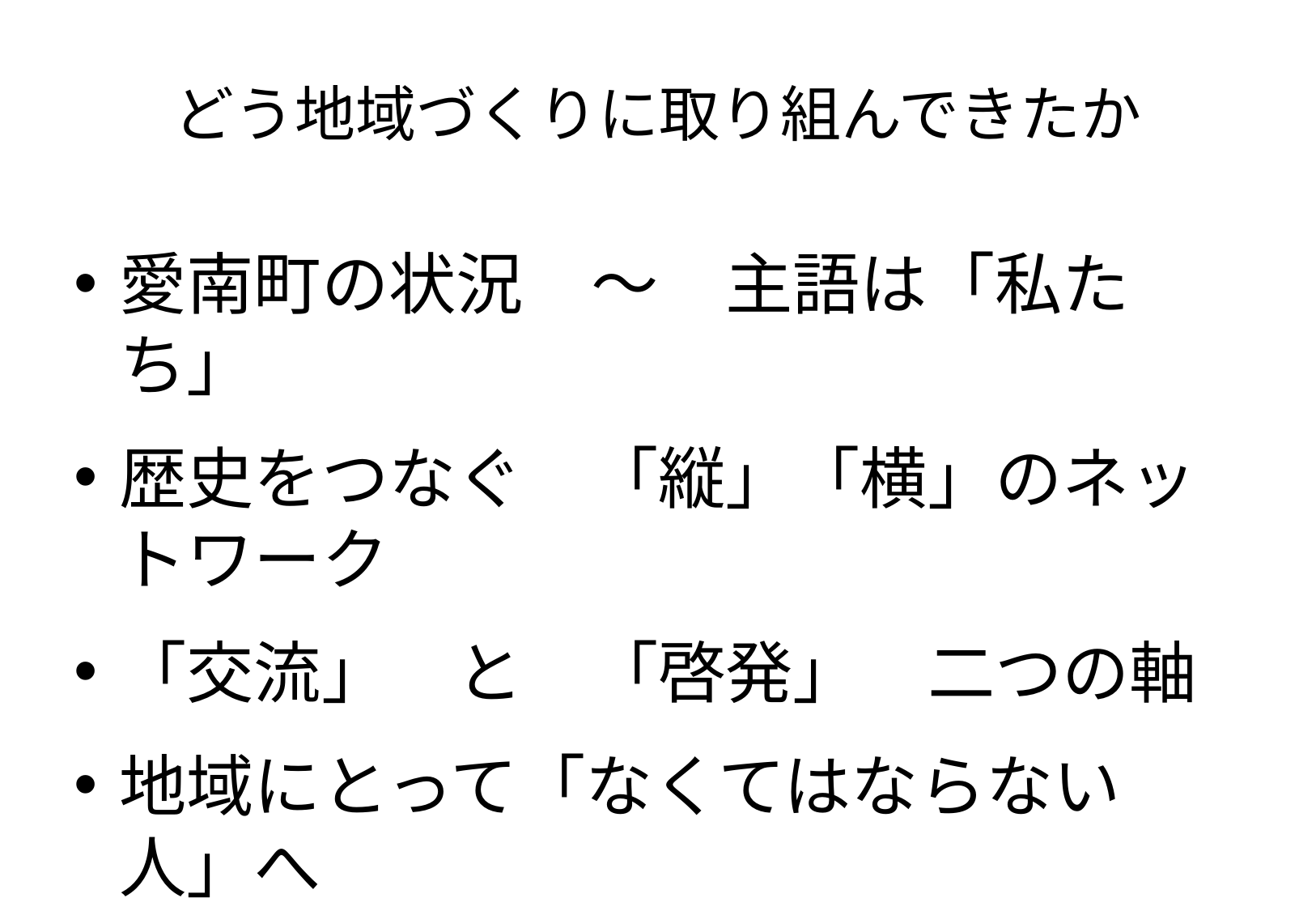

# どう地域づくりに取り組んできたか
愛南町の状況　～　主語は「私たち」

歴史をつなぐ　「縦」「横」のネットワーク

「交流」　と　「啓発」　二つの軸

地域にとって「なくてはならない人」へ
生業（なりわい）を創る・守る